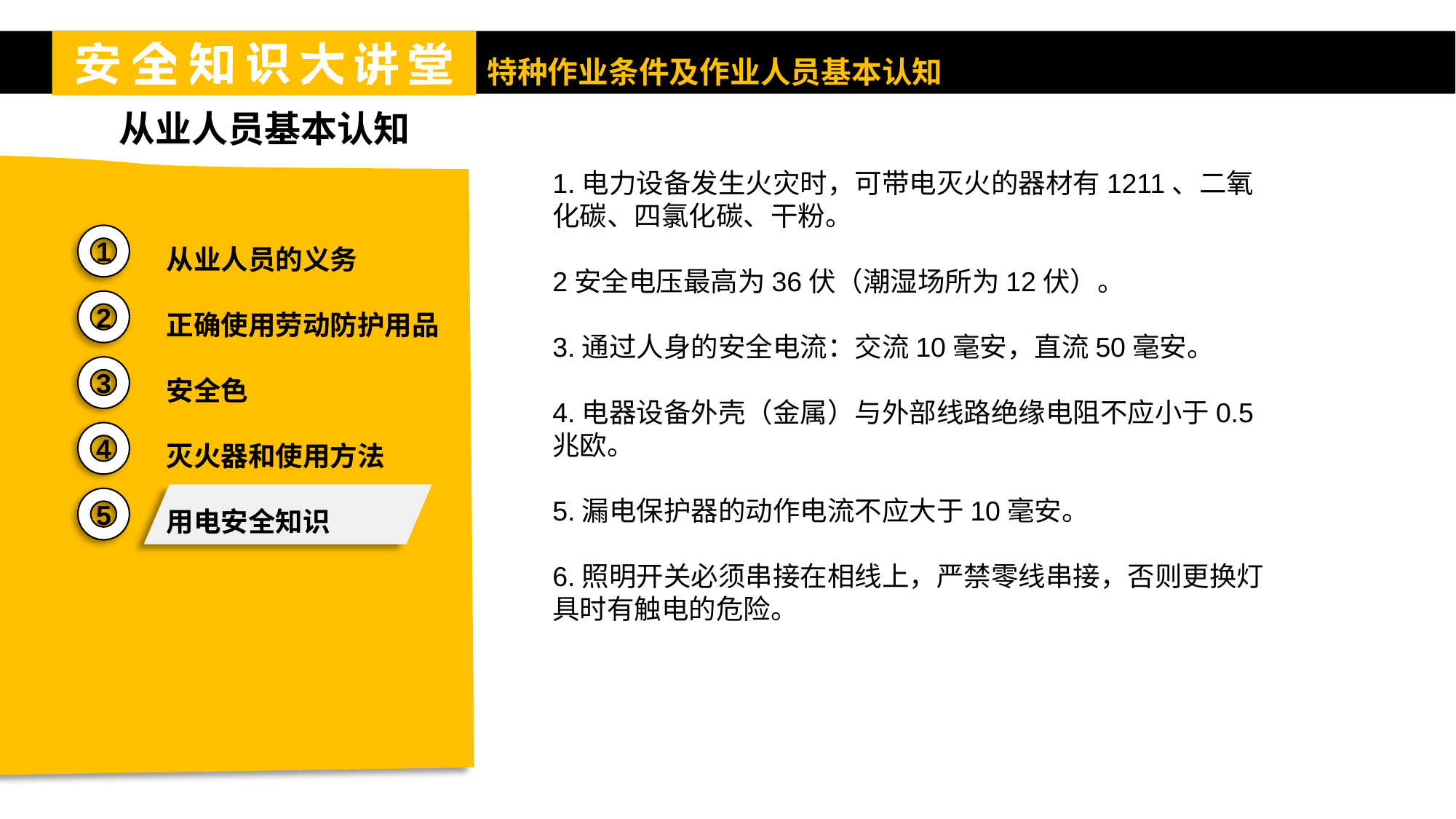

从业人员基本认知
1.电力设备发生火灾时，可带电灭火的器材有1211、二氧化碳、四氯化碳、干粉。

2安全电压最高为36伏（潮湿场所为12伏）。

3.通过人身的安全电流：交流10毫安，直流50毫安。

4.电器设备外壳（金属）与外部线路绝缘电阻不应小于0.5兆欧。

5.漏电保护器的动作电流不应大于10毫安。

6.照明开关必须串接在相线上，严禁零线串接，否则更换灯具时有触电的危险。
从业人员的义务
正确使用劳动防护用品
安全色
灭火器和使用方法
用电安全知识
1
2
3
4

5